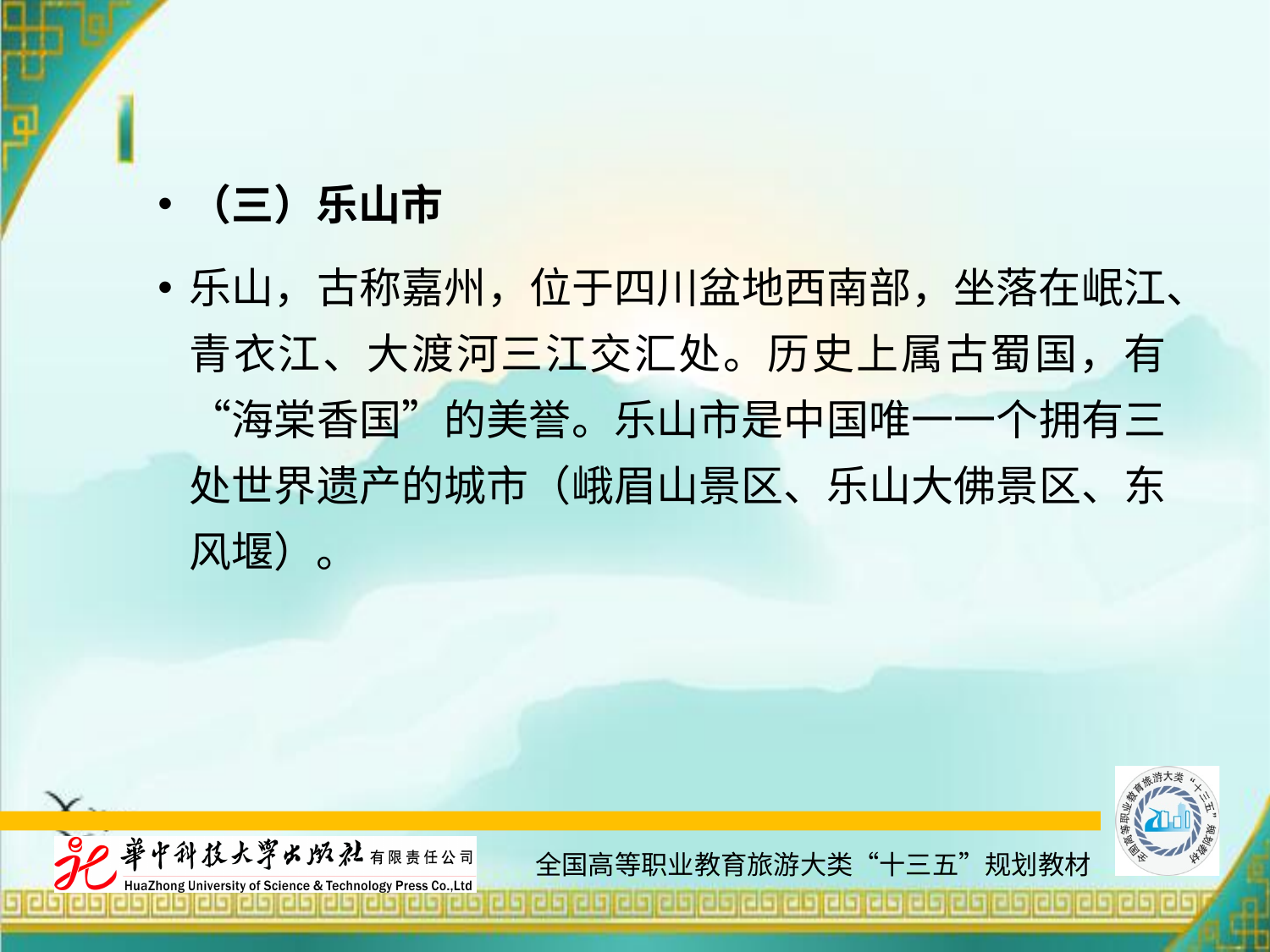

#
（三）乐山市
乐山，古称嘉州，位于四川盆地西南部，坐落在岷江、青衣江、大渡河三江交汇处。历史上属古蜀国，有“海棠香国”的美誉。乐山市是中国唯一一个拥有三处世界遗产的城市（峨眉山景区、乐山大佛景区、东风堰）。